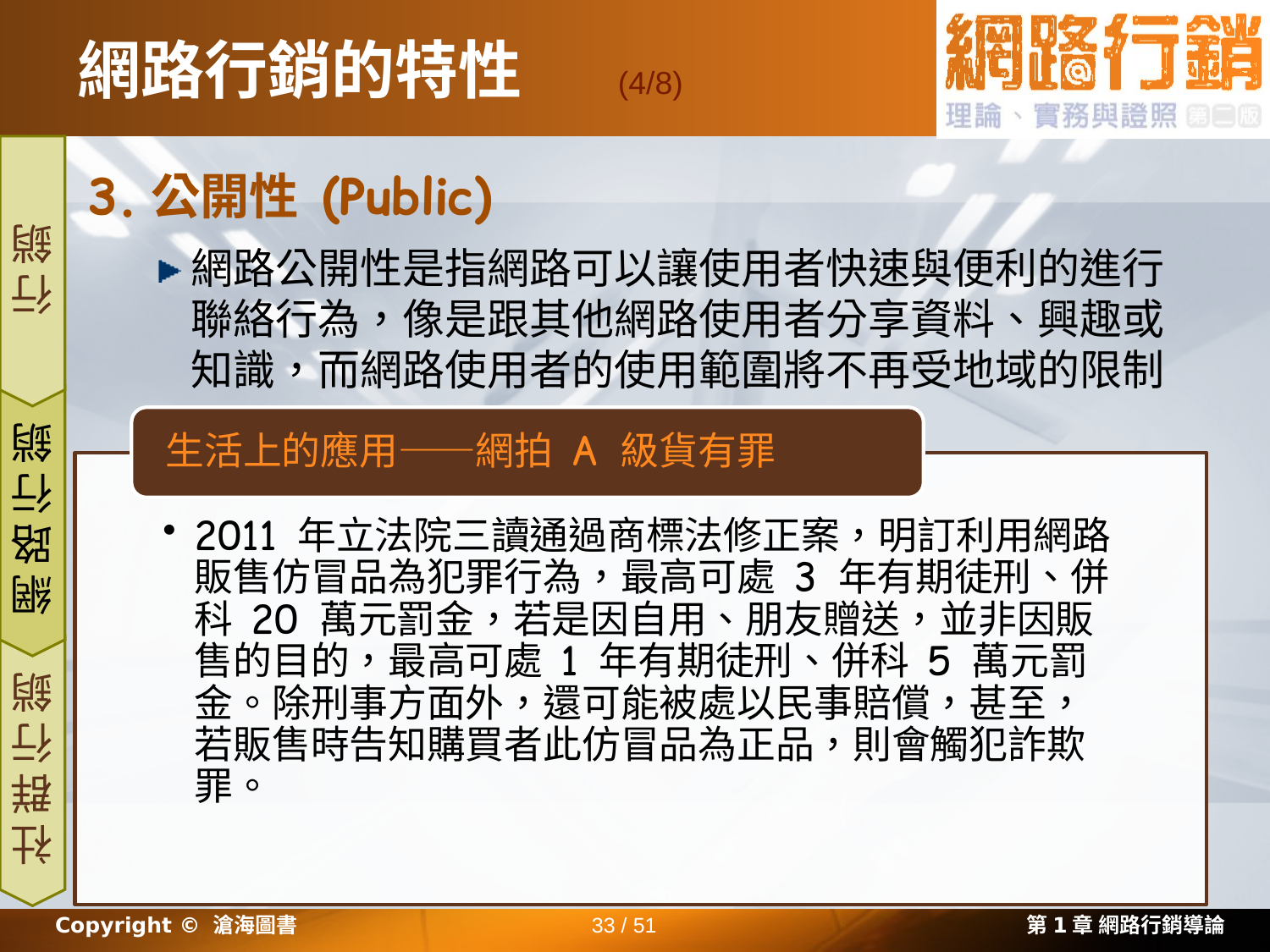

# 網路行銷的特性
(4/8)
3.公開性 (Public)
網路公開性是指網路可以讓使用者快速與便利的進行聯絡行為，像是跟其他網路使用者分享資料、興趣或知識，而網路使用者的使用範圍將不再受地域的限制
行銷
2011 年立法院三讀通過商標法修正案，明訂利用網路販售仿冒品為犯罪行為，最高可處 3 年有期徒刑、併科 20 萬元罰金，若是因自用、朋友贈送，並非因販售的目的，最高可處 1 年有期徒刑、併科 5 萬元罰金。除刑事方面外，還可能被處以民事賠償，甚至，若販售時告知購買者此仿冒品為正品，則會觸犯詐欺罪。
生活上的應用——網拍 A 級貨有罪
網路行銷
社群行銷
Copyright © 滄海圖書
33 / 51
第1章 網路行銷導論